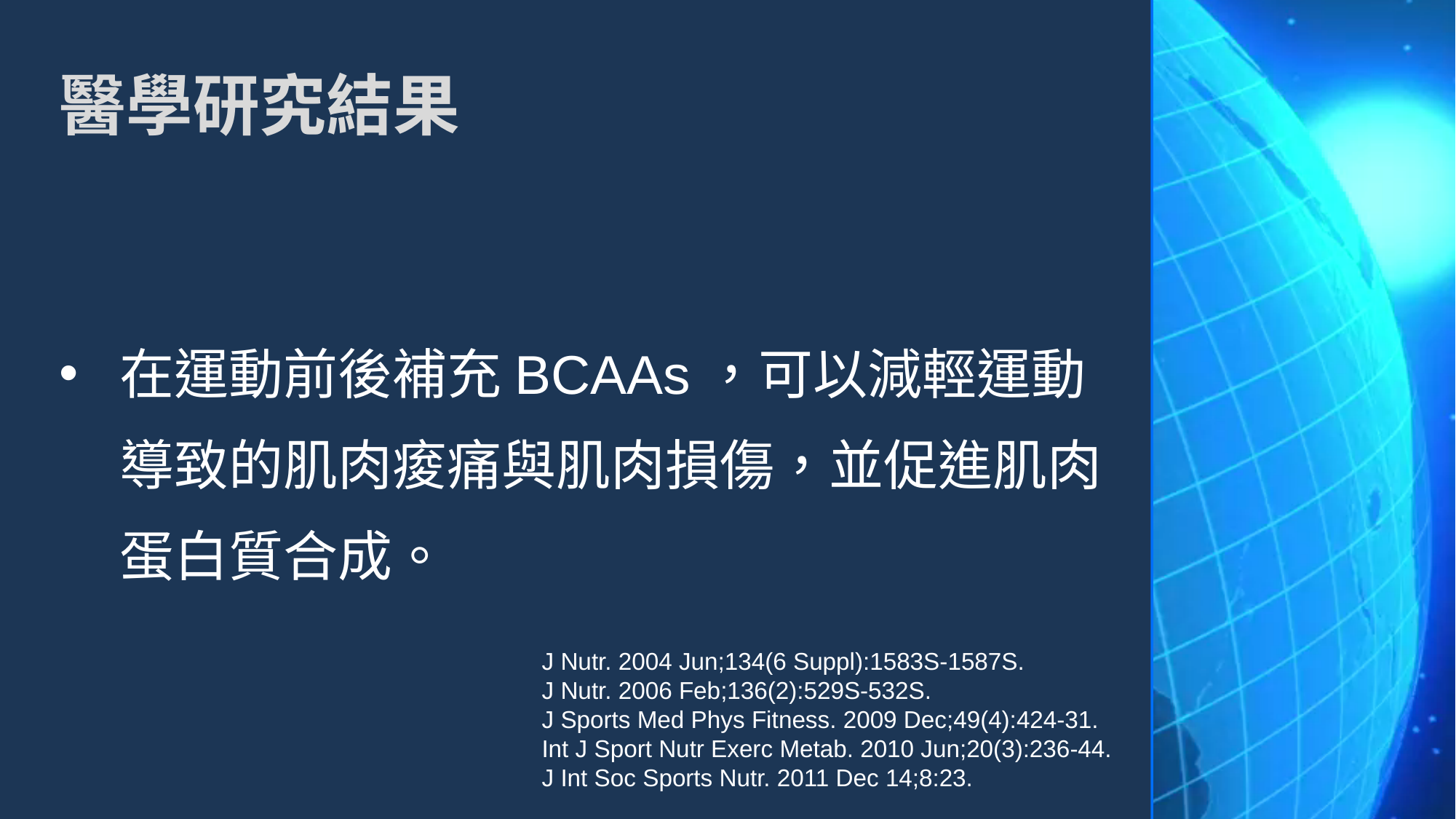

# 醫學研究結果
在運動前後補充BCAAs，可以減輕運動導致的肌肉痠痛與肌肉損傷，並促進肌肉蛋白質合成。
J Nutr. 2004 Jun;134(6 Suppl):1583S-1587S.
J Nutr. 2006 Feb;136(2):529S-532S.
J Sports Med Phys Fitness. 2009 Dec;49(4):424-31.
Int J Sport Nutr Exerc Metab. 2010 Jun;20(3):236-44.
J Int Soc Sports Nutr. 2011 Dec 14;8:23.